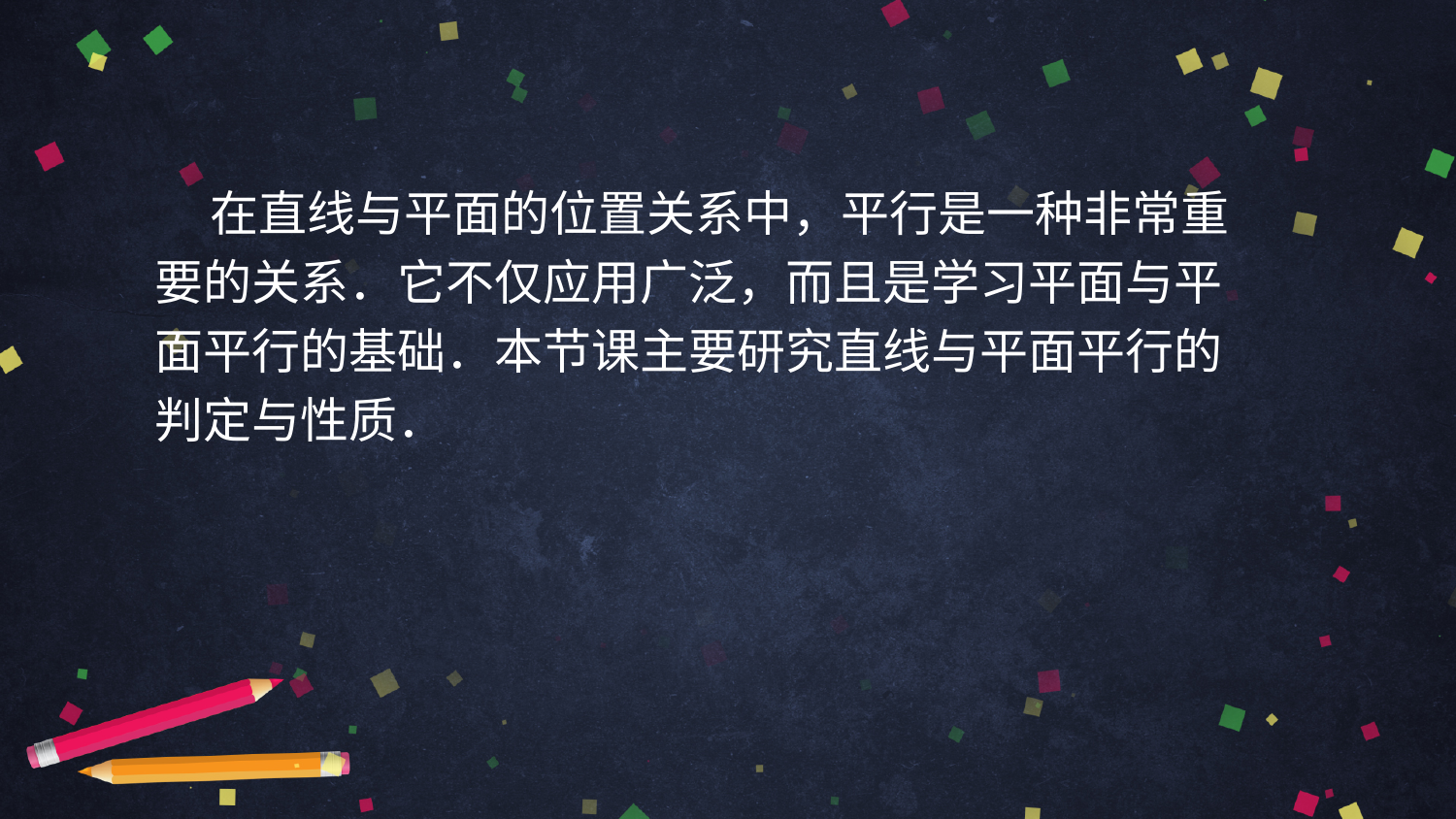

在直线与平面的位置关系中，平行是一种非常重要的关系．它不仅应用广泛，而且是学习平面与平面平行的基础．本节课主要研究直线与平面平行的判定与性质．